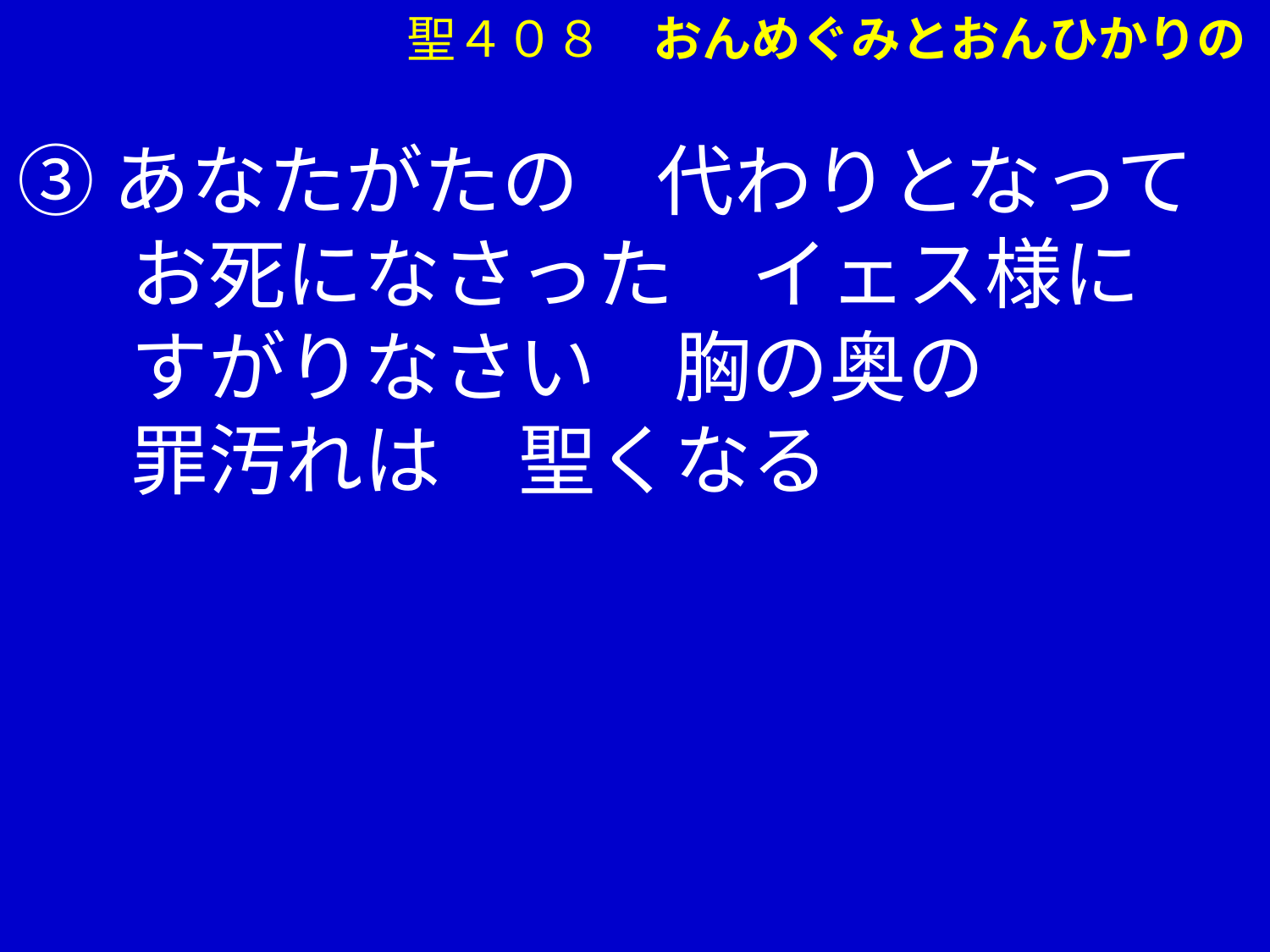

聖４０８　おんめぐみとおんひかりの
③あなたがたの　代わりとなって
 　お死になさった　イェス様に
 　すがりなさい　胸の奥の
 　罪汚れは　聖くなる